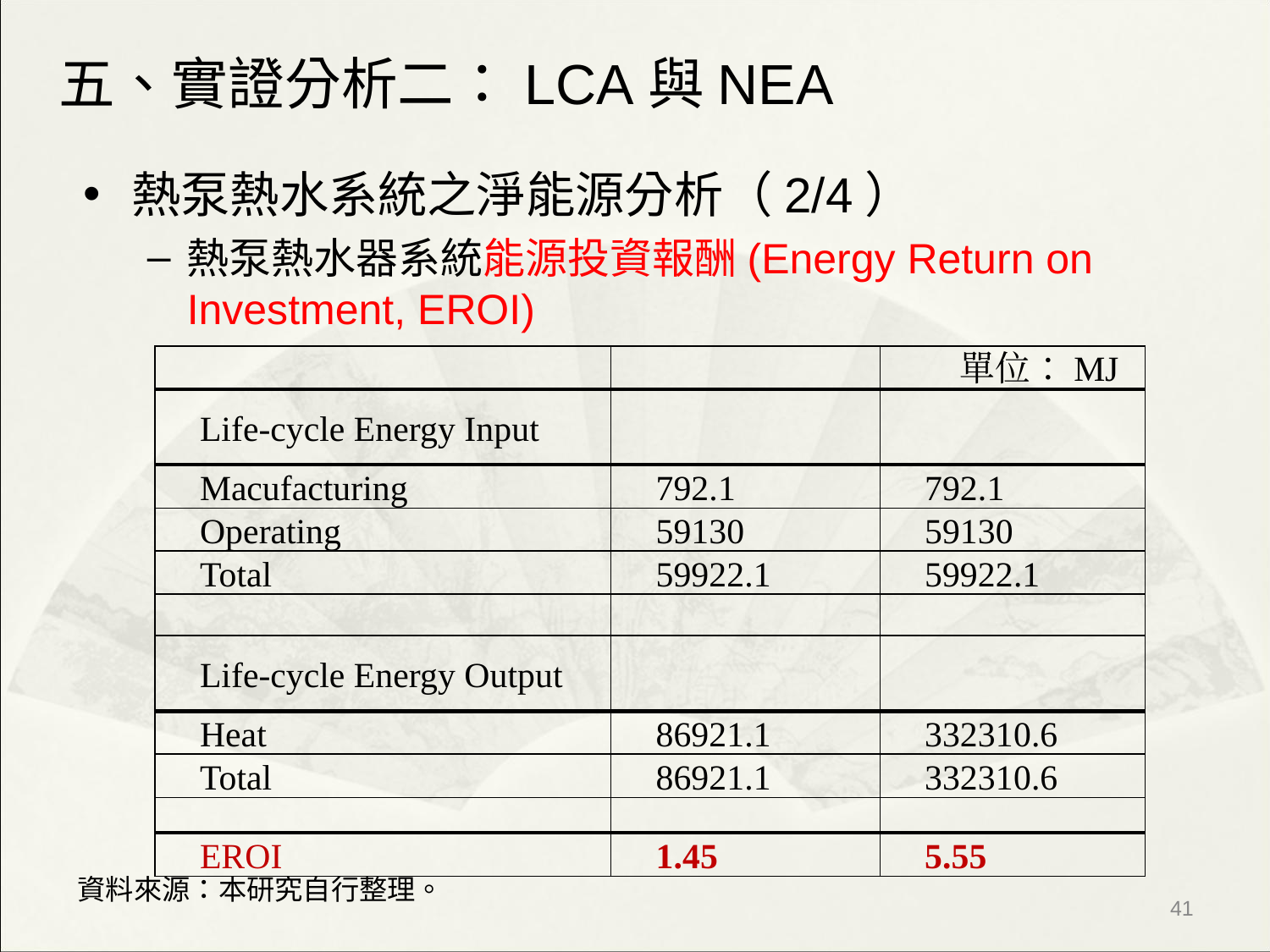

# 五、實證分析二：LCA與NEA
熱泵熱水系統之淨能源分析（2/4）
熱泵熱水器系統能源投資報酬(Energy Return on Investment, EROI)

|  |  | 單位：MJ |
| --- | --- | --- |
| Life-cycle Energy Input |  |  |
| Macufacturing | 792.1 | 792.1 |
| Operating | 59130 | 59130 |
| Total | 59922.1 | 59922.1 |
|  |  |  |
| Life-cycle Energy Output |  |  |
| Heat | 86921.1 | 332310.6 |
| Total | 86921.1 | 332310.6 |
|  |  |  |
| EROI | 1.45 | 5.55 |
資料來源：本研究自行整理。
41